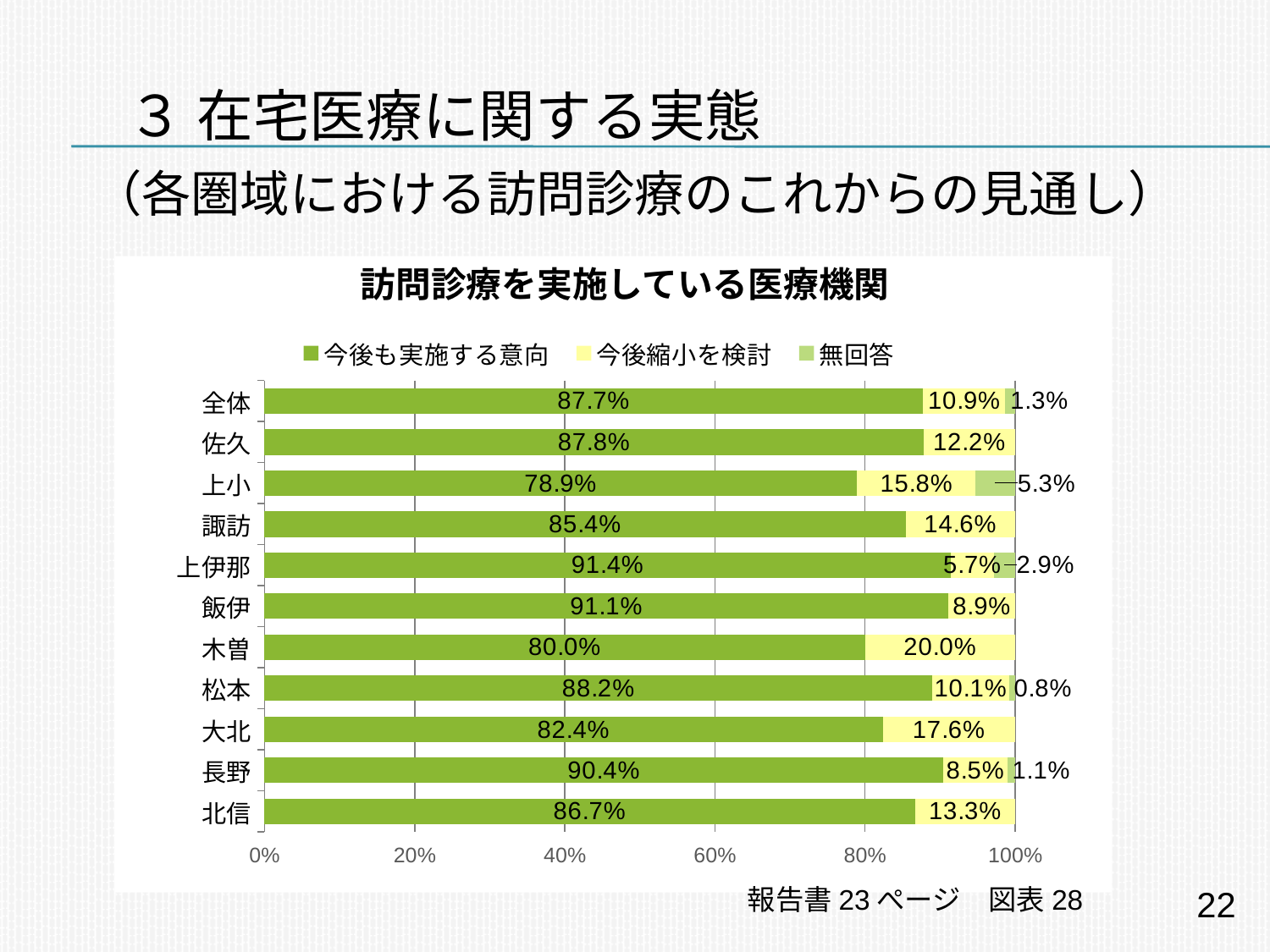

# ３ 在宅医療に関する実態
（各圏域における訪問診療のこれからの見通し）

### Chart

| Category | 今後も実施する意向 | 今後縮小を検討 | 無回答 |
|---|---|---|---|
| 全体 | 0.8774617067833698 | 0.10940919037199126 | 0.013129102844638961 |
| 佐久 | 0.8780487804878072 | 0.1219512195121951 | 0.0 |
| 上小 | 0.7894736842105263 | 0.15789473684210653 | 0.05263157894736843 |
| 諏訪 | 0.8541666666666665 | 0.14583333333333404 | 0.0 |
| 上伊那 | 0.9142857142857147 | 0.05714285714285714 | 0.02857142857142859 |
| 飯伊 | 0.9111111111111111 | 0.08888888888888948 | 0.0 |
| 木曽 | 0.8 | 0.2 | 0.0 |
| 松本 | 0.8823529411764706 | 0.10084033613445333 | 0.008403361344537813 |
| 大北 | 0.8235294117647058 | 0.1764705882352942 | 0.0 |
| 長野 | 0.9042553191489362 | 0.08510638297872371 | 0.010638297872340344 |
| 北信 | 0.8666666666666667 | 0.13333333333333341 | 0.0 |
訪問診療を実施している医療機関

報告書23ぺージ　図表28
22